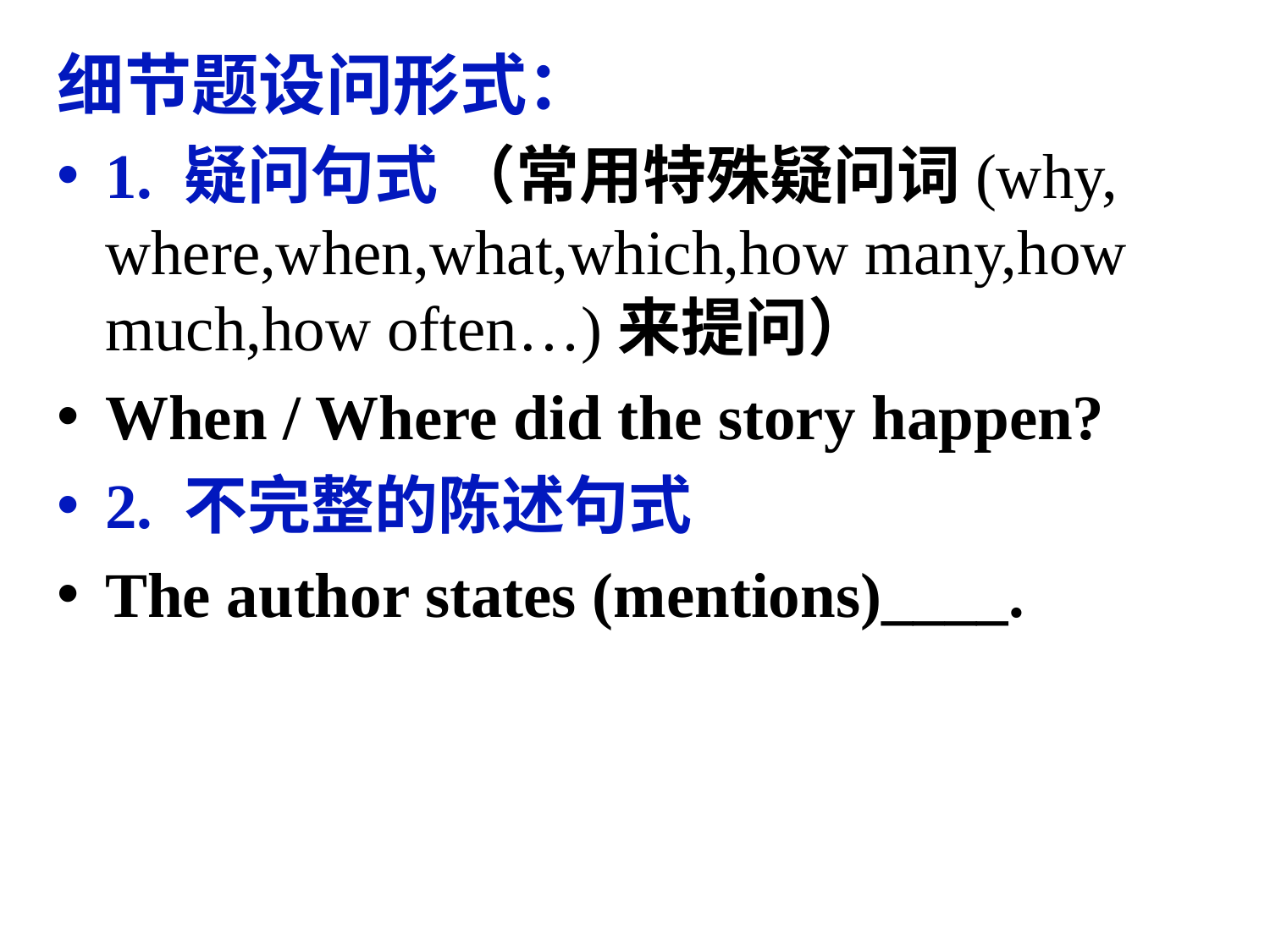

细节题设问形式：
1. 疑问句式 （常用特殊疑问词(why, where,when,what,which,how many,how much,how often…)来提问）
When / Where did the story happen?
2. 不完整的陈述句式
The author states (mentions)____.